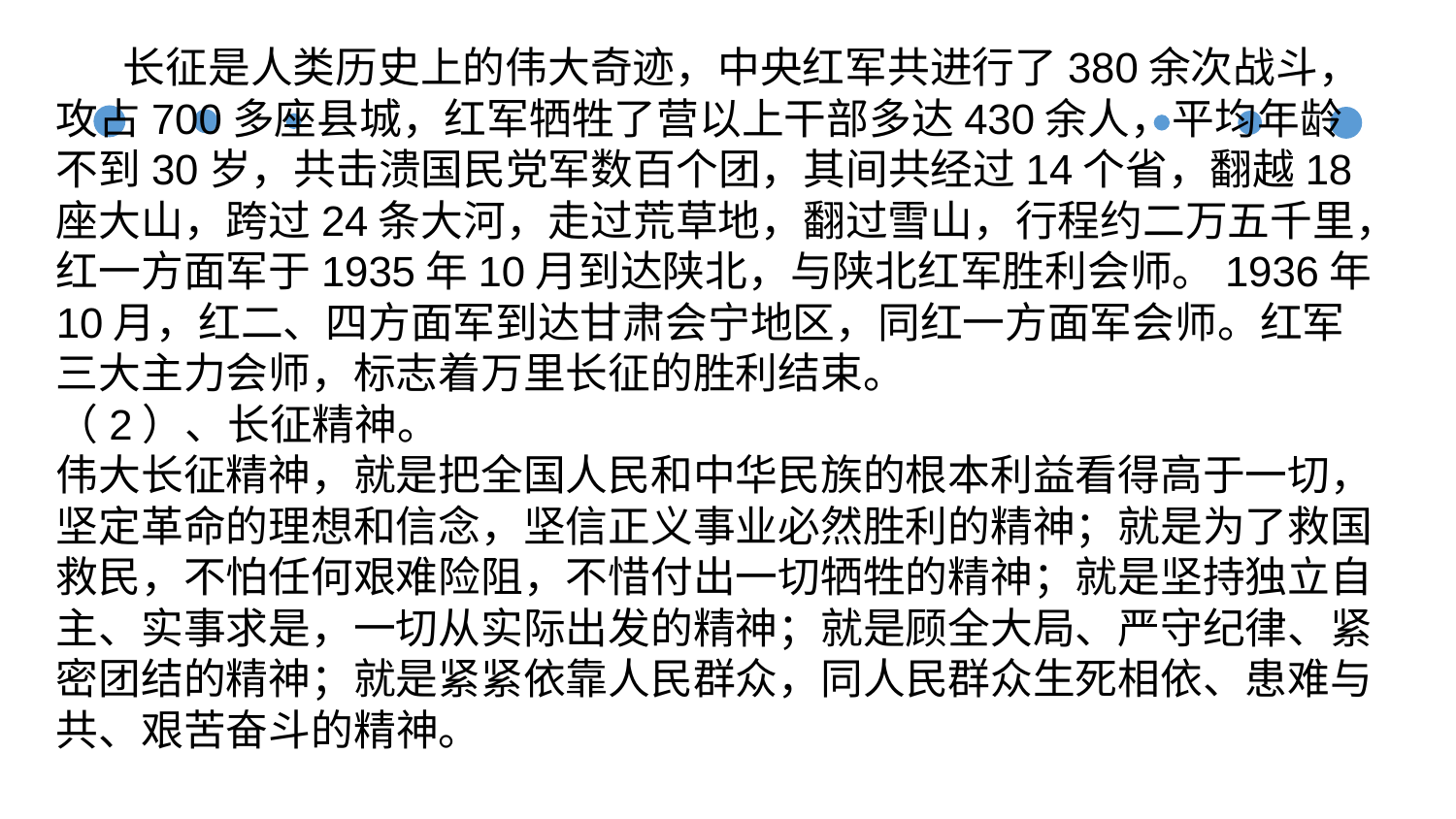

长征是人类历史上的伟大奇迹，中央红军共进行了380余次战斗，攻占700多座县城，红军牺牲了营以上干部多达430余人，平均年龄不到30岁，共击溃国民党军数百个团，其间共经过14个省，翻越18座大山，跨过24条大河，走过荒草地，翻过雪山，行程约二万五千里，红一方面军于1935年10月到达陕北，与陕北红军胜利会师。1936年10月，红二、四方面军到达甘肃会宁地区，同红一方面军会师。红军三大主力会师，标志着万里长征的胜利结束。
（2）、长征精神。
伟大长征精神，就是把全国人民和中华民族的根本利益看得高于一切，坚定革命的理想和信念，坚信正义事业必然胜利的精神；就是为了救国救民，不怕任何艰难险阻，不惜付出一切牺牲的精神；就是坚持独立自主、实事求是，一切从实际出发的精神；就是顾全大局、严守纪律、紧密团结的精神；就是紧紧依靠人民群众，同人民群众生死相依、患难与共、艰苦奋斗的精神。